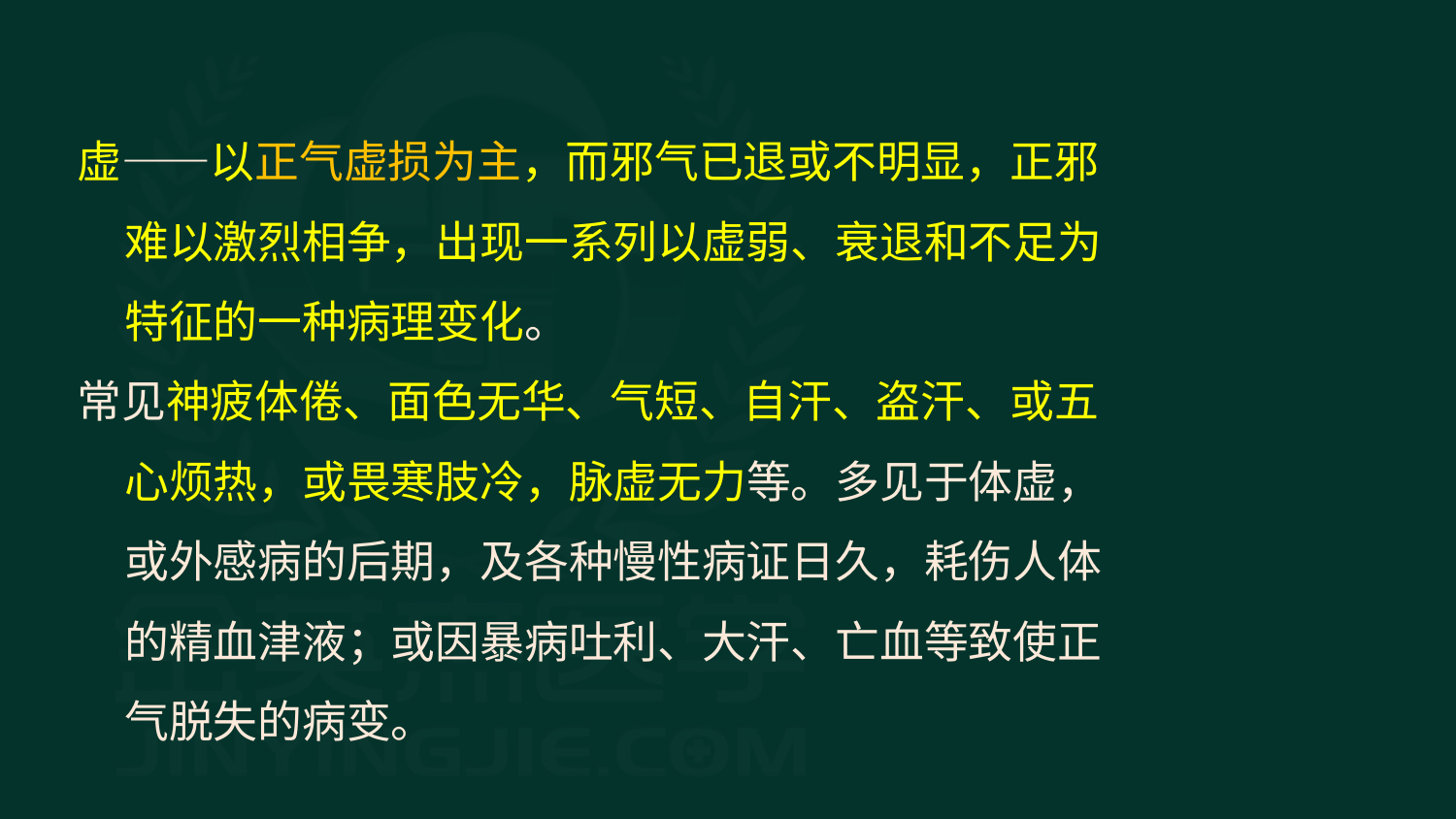

虚——以正气虚损为主，而邪气已退或不明显，正邪难以激烈相争，出现一系列以虚弱、衰退和不足为特征的一种病理变化。
常见神疲体倦、面色无华、气短、自汗、盗汗、或五心烦热，或畏寒肢冷，脉虚无力等。多见于体虚，或外感病的后期，及各种慢性病证日久，耗伤人体的精血津液；或因暴病吐利、大汗、亡血等致使正气脱失的病变。